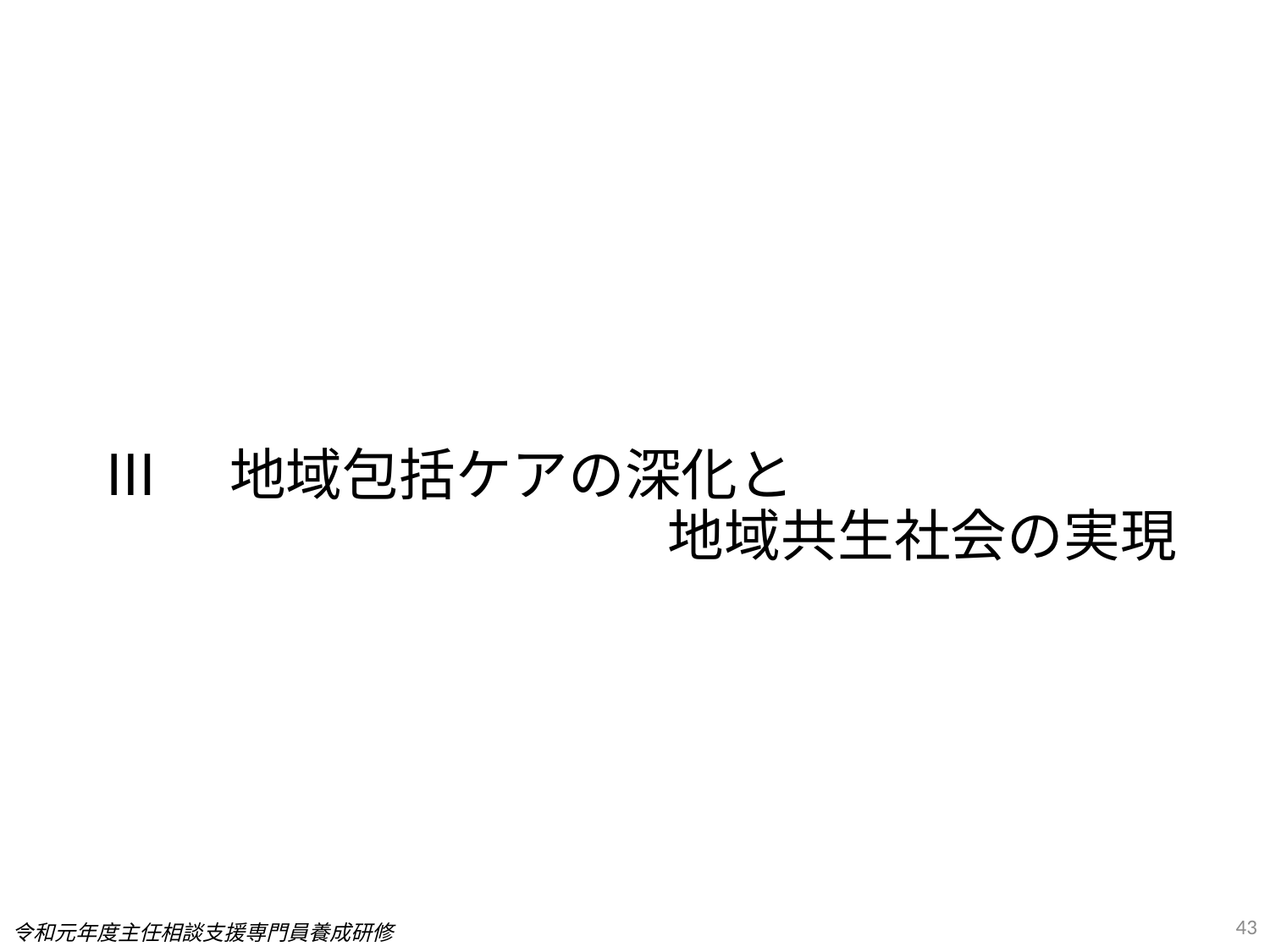

# Ⅲ　地域包括ケアの深化と 　　　　　　　　　　地域共生社会の実現
43
令和元年度主任相談支援専門員養成研修